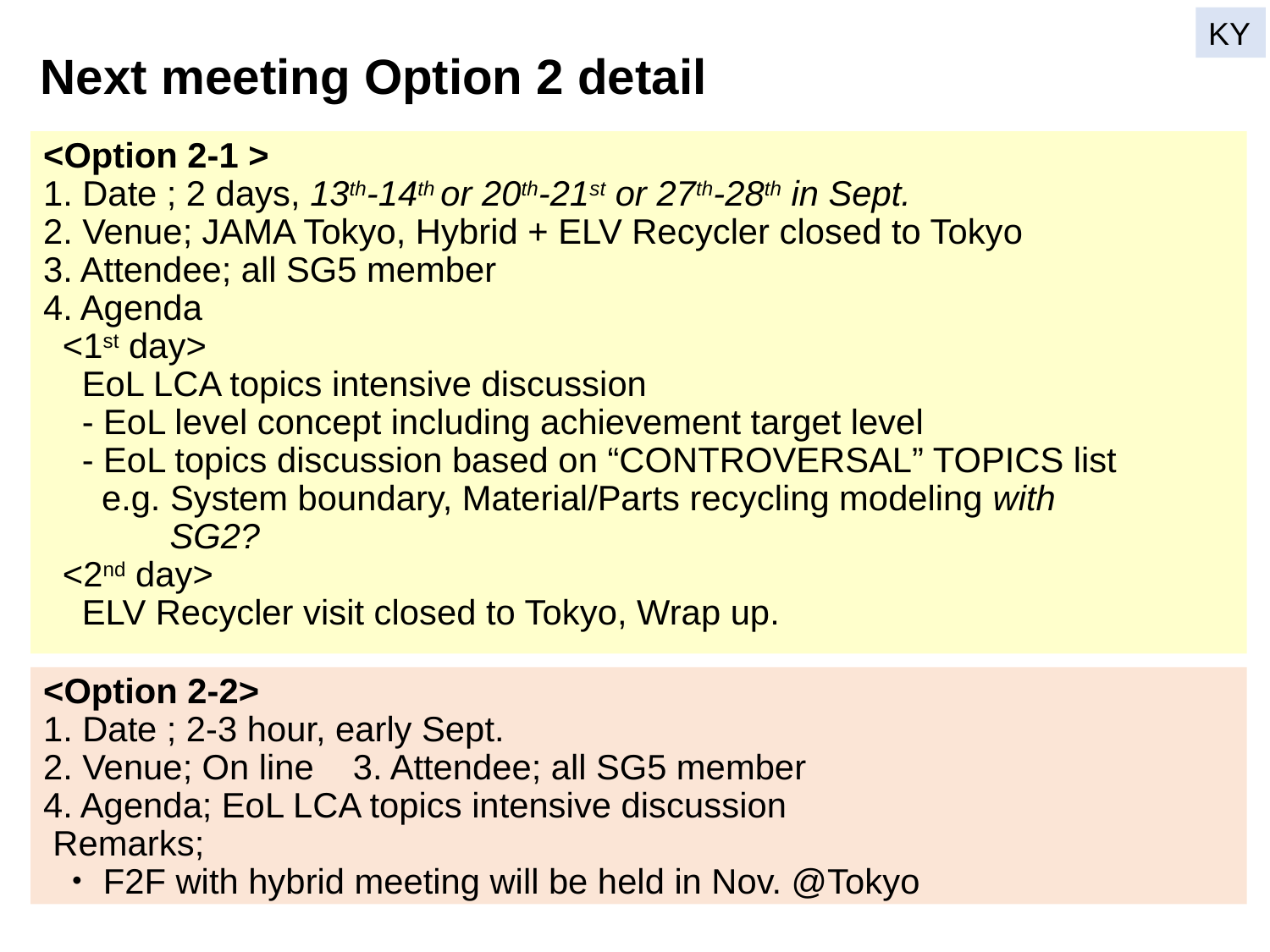

KY
Next meeting Option 2 detail
<Option 2-1 >
1. Date ; 2 days, 13th-14th or 20th-21st or 27th-28th in Sept.
2. Venue; JAMA Tokyo, Hybrid + ELV Recycler closed to Tokyo
3. Attendee; all SG5 member
4. Agenda
  <1st day>
    EoL LCA topics intensive discussion
    - EoL level concept including achievement target level
    - EoL topics discussion based on “CONTROVERSAL” TOPICS list
      e.g. System boundary, Material/Parts recycling modeling with
             SG2?
  <2nd day>
    ELV Recycler visit closed to Tokyo, Wrap up.

<Option 2-2>
1. Date ; 2-3 hour, early Sept.
2. Venue; On line    3. Attendee; all SG5 member
4. Agenda; EoL LCA topics intensive discussion
 Remarks;
 ・F2F with hybrid meeting will be held in Nov. @Tokyo